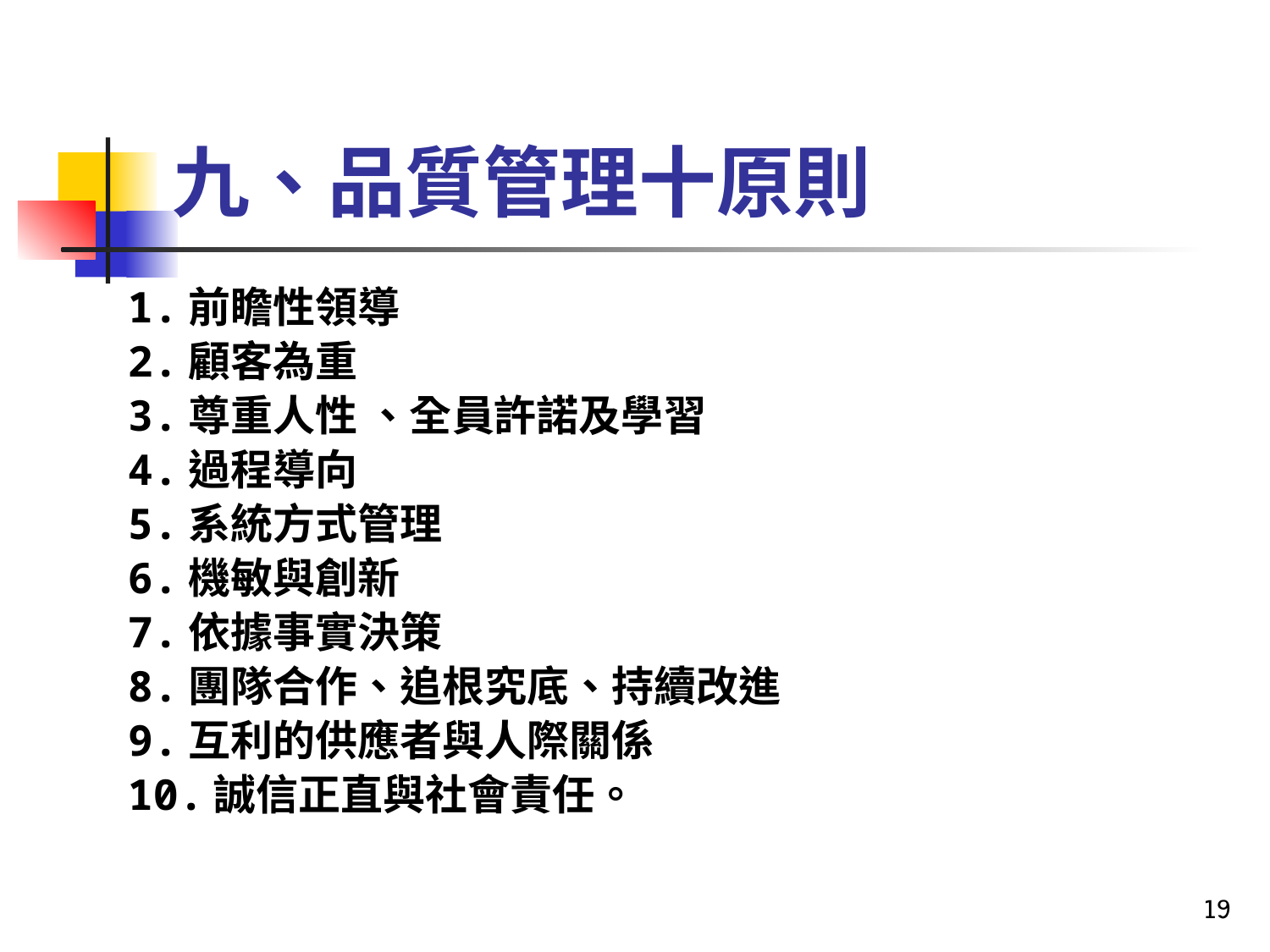

# 九、品質管理十原則
1.前瞻性領導
2.顧客為重
3.尊重人性 、全員許諾及學習
4.過程導向
5.系統方式管理
6.機敏與創新
7.依據事實決策
8.團隊合作、追根究底、持續改進
9.互利的供應者與人際關係
10.誠信正直與社會責任。
19